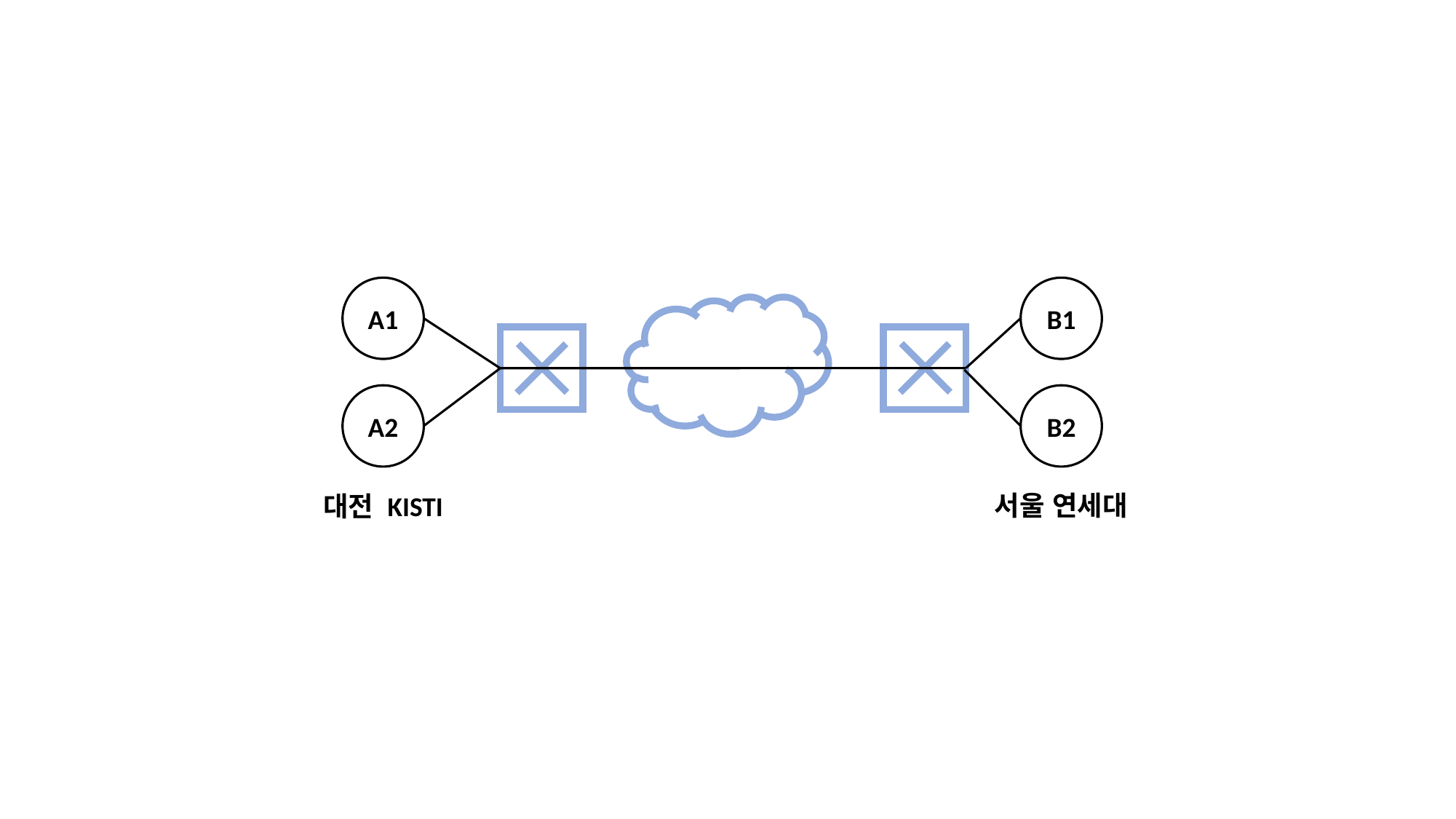

A1
B1

A2
B2
서울 연세대
대전 KISTI